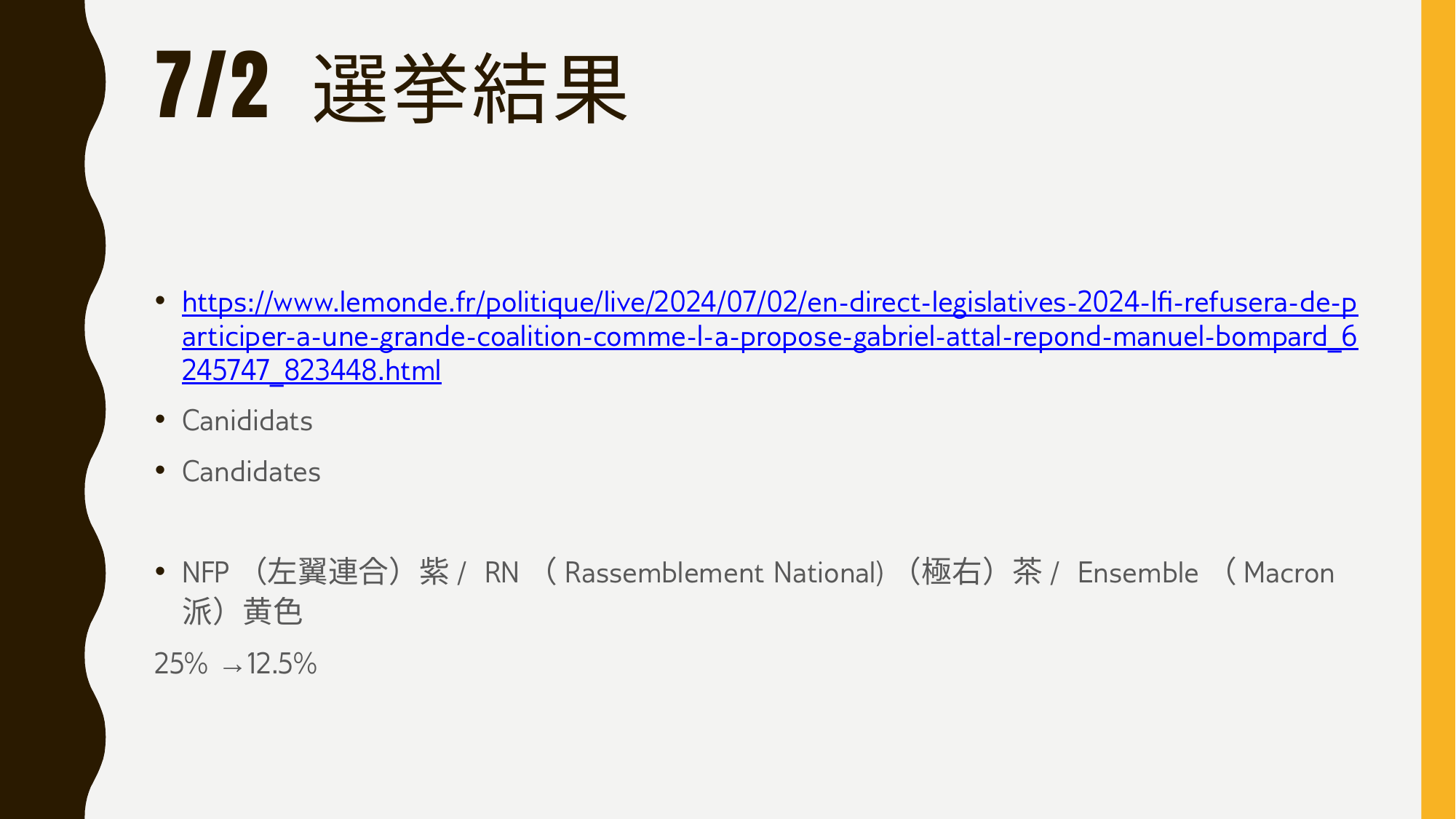

# 7/2 選挙結果
https://www.lemonde.fr/politique/live/2024/07/02/en-direct-legislatives-2024-lfi-refusera-de-participer-a-une-grande-coalition-comme-l-a-propose-gabriel-attal-repond-manuel-bompard_6245747_823448.html
Canididats
Candidates

NFP（左翼連合）紫/  RN（Rassemblement National)（極右）茶/  Ensemble（Macron派）黄色
25% →12.5%